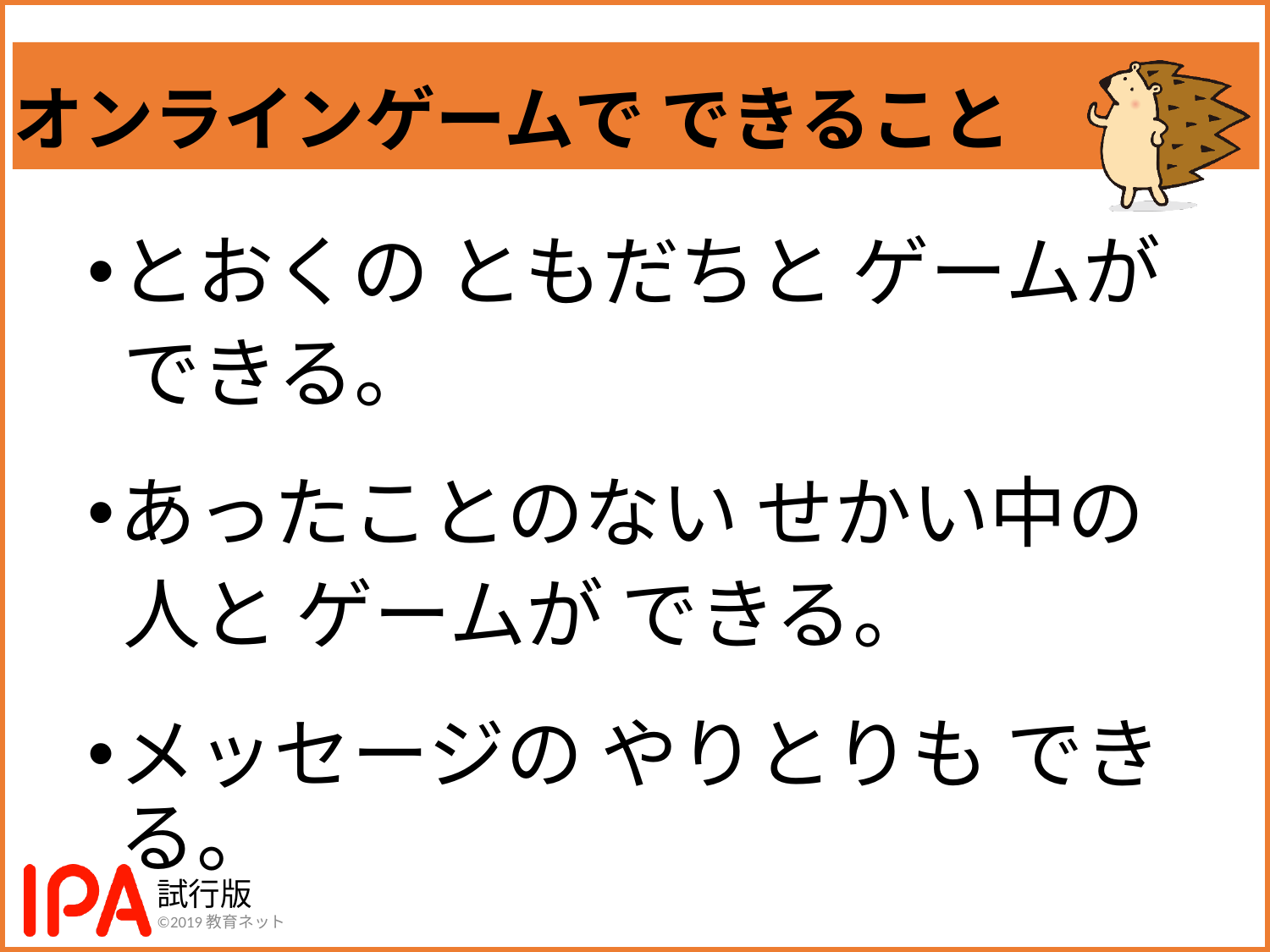

オンラインゲームで できること
とおくの ともだちと ゲームが
 できる。

あったことのない せかい中の
 人と ゲームが できる。

メッセージの やりとりも できる。